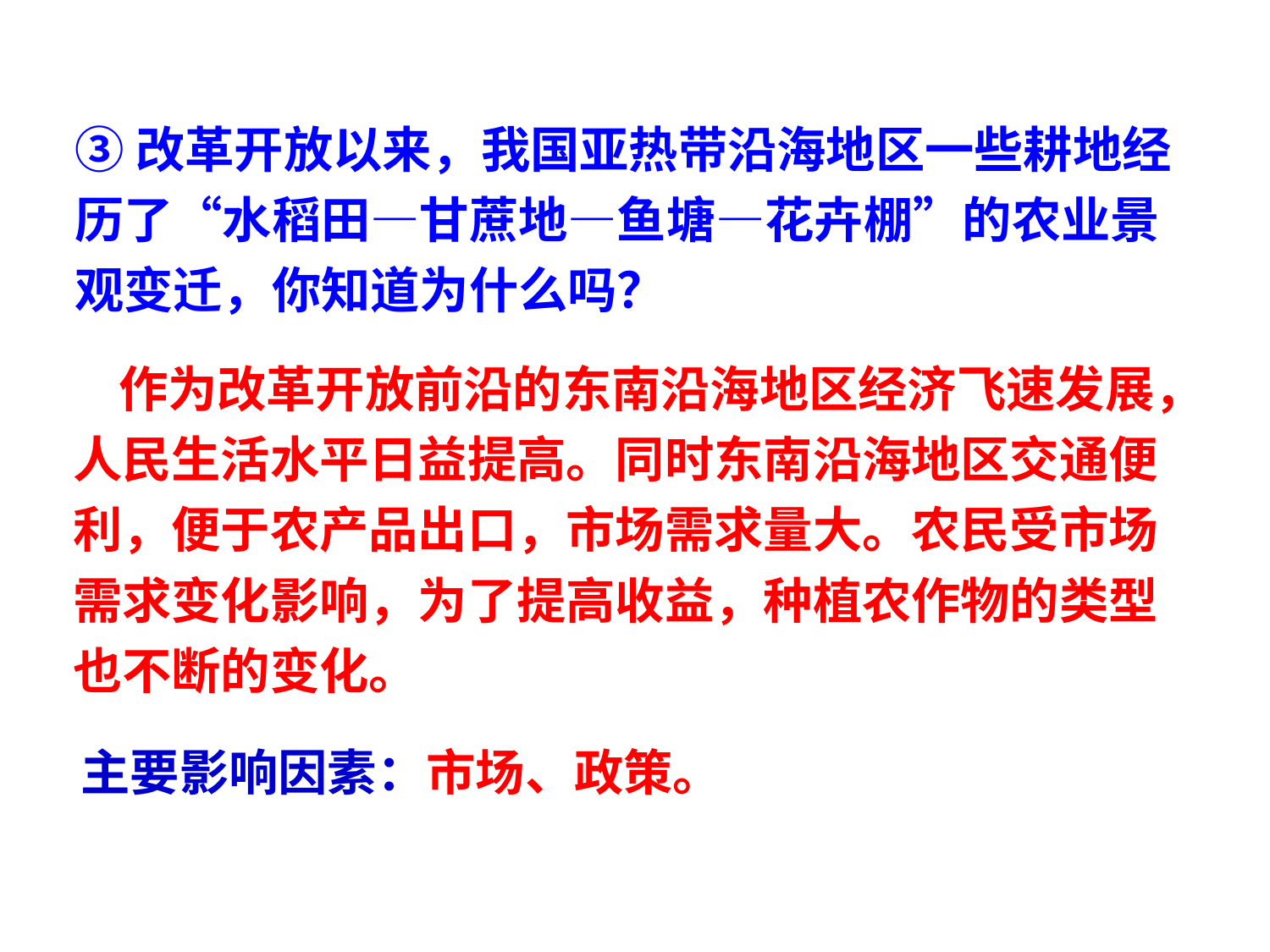

③改革开放以来，我国亚热带沿海地区一些耕地经历了“水稻田—甘蔗地—鱼塘—花卉棚”的农业景观变迁，你知道为什么吗？
   作为改革开放前沿的东南沿海地区经济飞速发展，人民生活水平日益提高。同时东南沿海地区交通便利，便于农产品出口，市场需求量大。农民受市场需求变化影响，为了提高收益，种植农作物的类型也不断的变化。
主要影响因素：市场、政策。